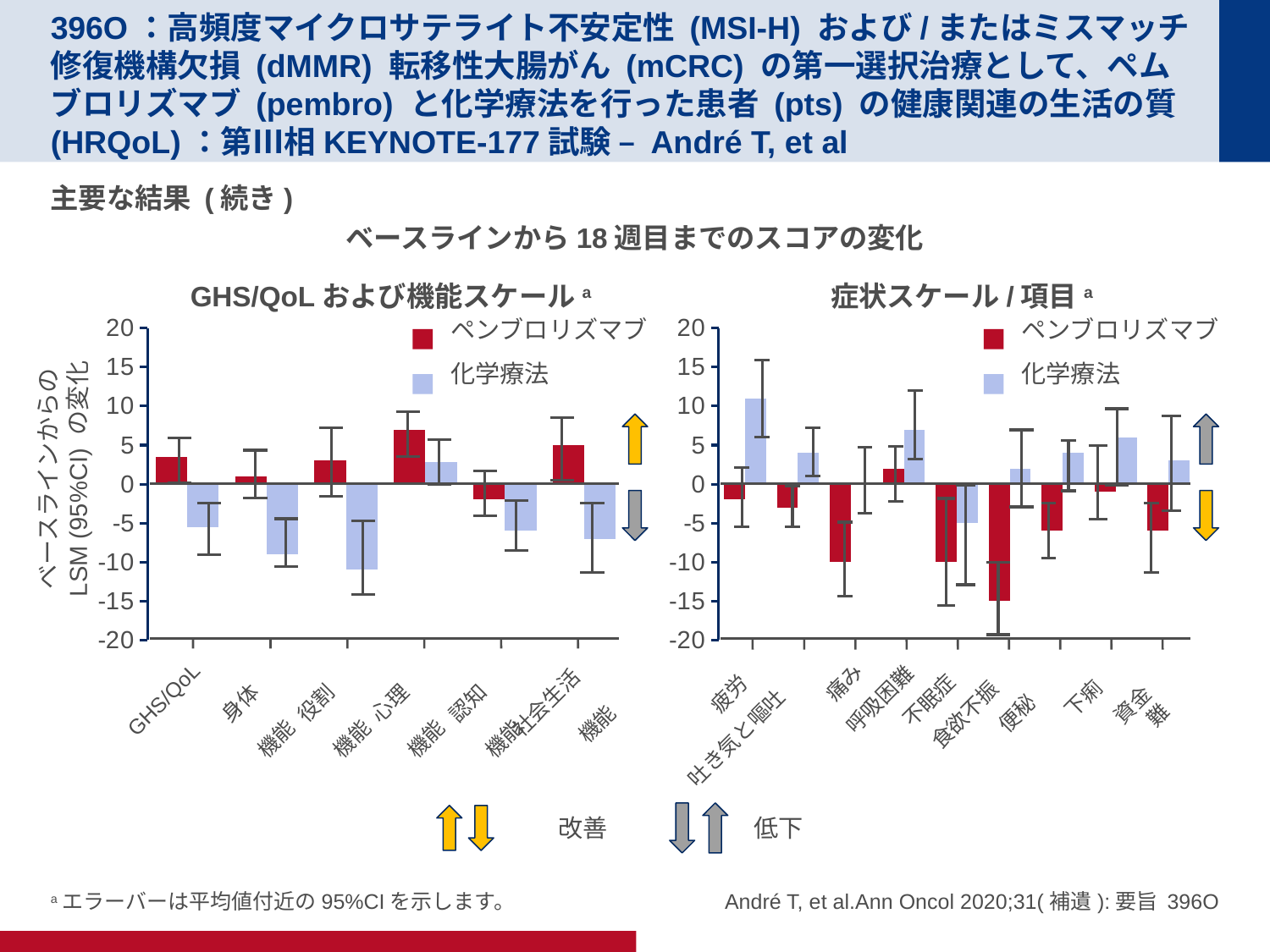

# 396O：高頻度マイクロサテライト不安定性 (MSI-H) および/またはミスマッチ修復機構欠損 (dMMR) 転移性大腸がん (mCRC) の第一選択治療として、ペムブロリズマブ (pembro) と化学療法を行った患者 (pts) の健康関連の生活の質 (HRQoL)：第Ⅲ相KEYNOTE-177試験 – André T, et al
主要な結果 (続き)
ベースラインから18週目までのスコアの変化
GHS/QoLおよび機能スケールa
症状スケール/項目a

### Chart

| Category | Series 1 | Series 2 |
|---|---|---|
| Category 1 | 3.5 | -5.5 |
| Category 2 | 1.0 | -9.0 |
| Category 3 | 3.0 | -11.0 |
| Category 4 | 7.0 | 2.8 |

### Chart

| Category | Series 1 | Series 2 |
|---|---|---|
| Category 1 | -2.0 | 11.0 |
| Category 2 | -3.0 | 4.0 |
| Category 3 | -10.0 | 0.0 |
| Category 4 | 2.0 | 7.0 |
ペンブロリズマブ
化学療法

ペンブロリズマブ
化学療法

ベースラインからの
LSM (95%CI) の変化

痛み
疲労
下痢
呼吸困難
不眠症
資金
難
便秘
食欲不振
吐き気と嘔吐
身体
機能
役割
機能
心理
機能
認知
機能
社会生活
機能
GHS/QoL

低下

改善
aエラーバーは平均値付近の95%CIを示します。
André T, et al.Ann Oncol 2020;31(補遺):要旨 396O